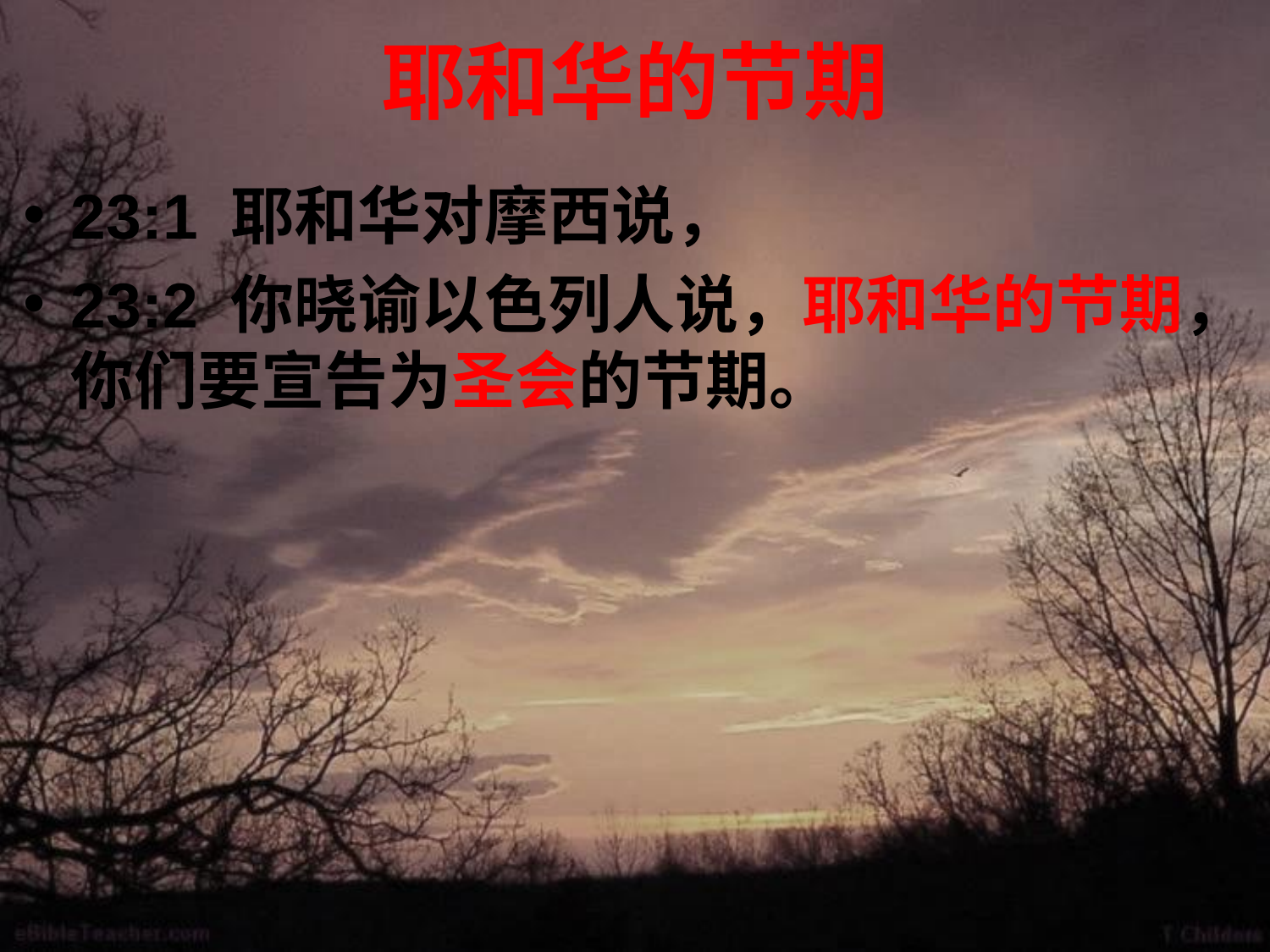

# 耶和华的节期
23:1 耶和华对摩西说，
23:2 你晓谕以色列人说，耶和华的节期，你们要宣告为圣会的节期。